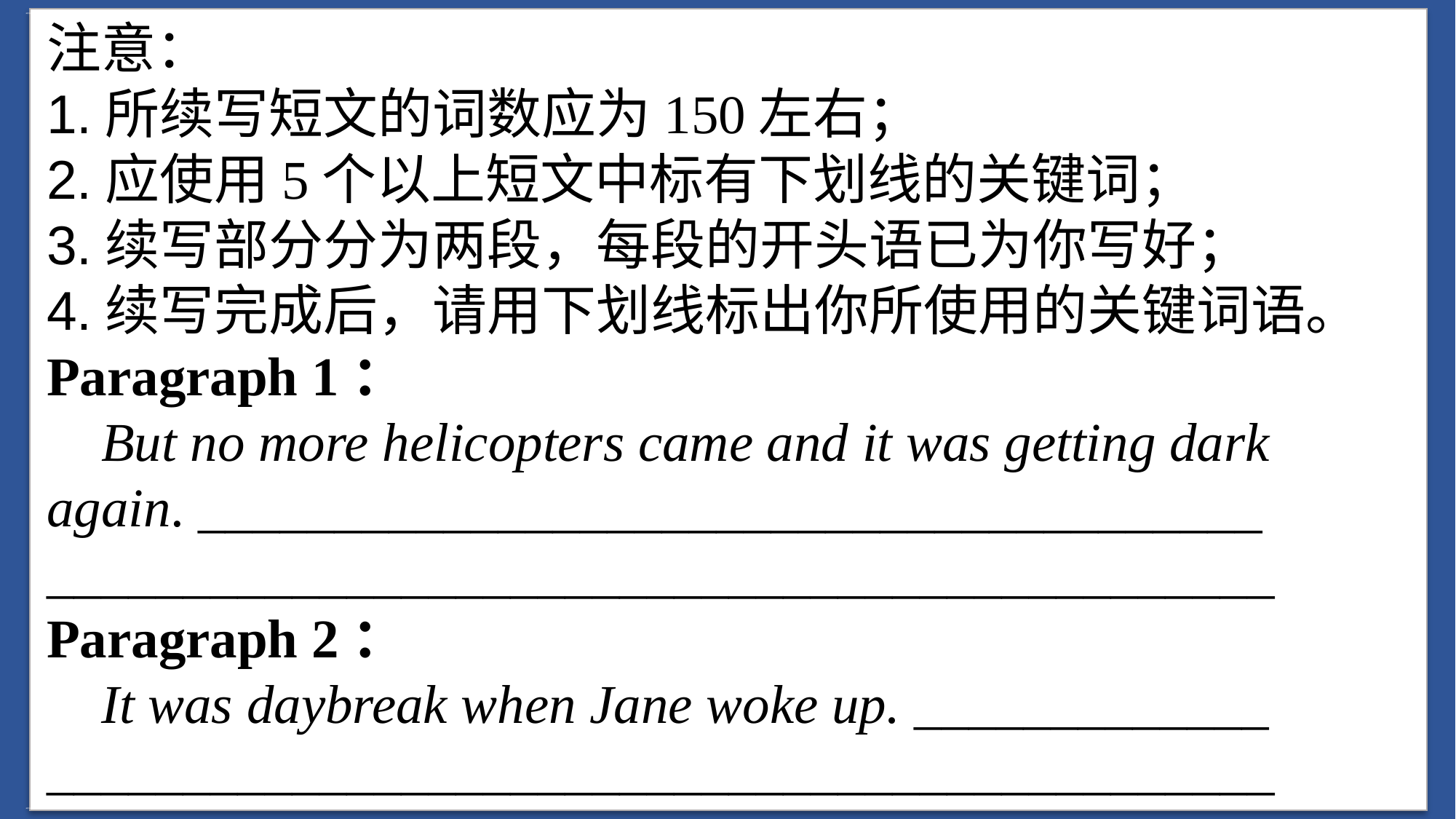

高考新题型“读后续写”英文教学公开课(共42张PPT)

注意：
1.所续写短文的词数应为150左右；
2.应使用5个以上短文中标有下划线的关键词；
3.续写部分分为两段，每段的开头语已为你写好；
4.续写完成后，请用下划线标出你所使用的关键词语。
Paragraph 1：
    But no more helicopters came and it was getting dark again. _______________________________________
_____________________________________________
Paragraph 2：
    It was daybreak when Jane woke up. _____________
_____________________________________________
高考新题型“读后续写”英文教学公开课(共42张PPT)